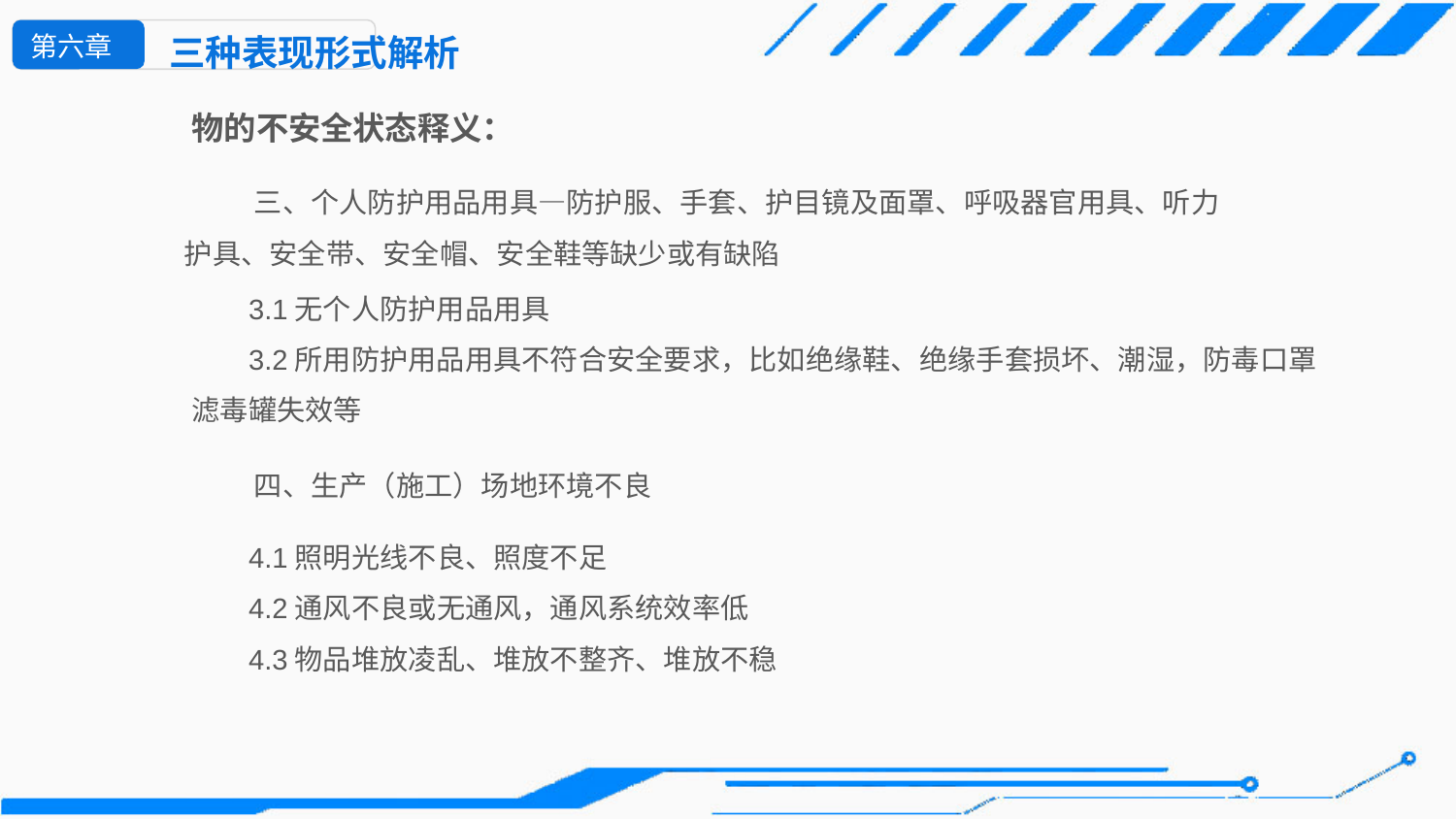

第六章
三种表现形式解析
物的不安全状态释义：
 三、个人防护用品用具—防护服、手套、护目镜及面罩、呼吸器官用具、听力护具、安全带、安全帽、安全鞋等缺少或有缺陷
3.1无个人防护用品用具
3.2所用防护用品用具不符合安全要求，比如绝缘鞋、绝缘手套损坏、潮湿，防毒口罩滤毒罐失效等
 四、生产（施工）场地环境不良
4.1照明光线不良、照度不足
4.2通风不良或无通风，通风系统效率低
4.3物品堆放凌乱、堆放不整齐、堆放不稳